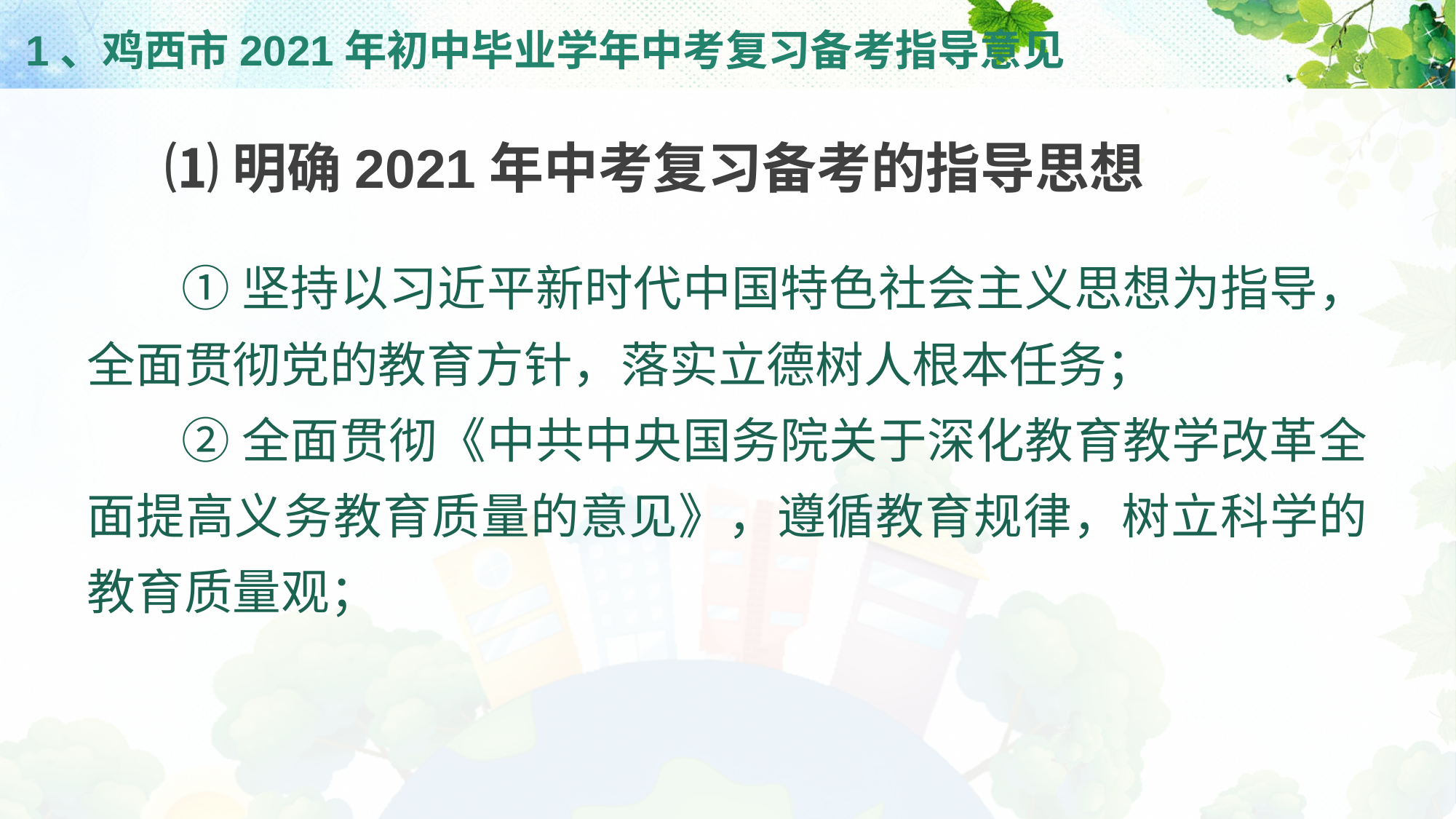

# 1、鸡西市2021年初中毕业学年中考复习备考指导意见
⑴明确2021年中考复习备考的指导思想
①坚持以习近平新时代中国特色社会主义思想为指导，全面贯彻党的教育方针，落实立德树人根本任务；
②全面贯彻《中共中央国务院关于深化教育教学改革全面提高义务教育质量的意见》，遵循教育规律，树立科学的教育质量观；